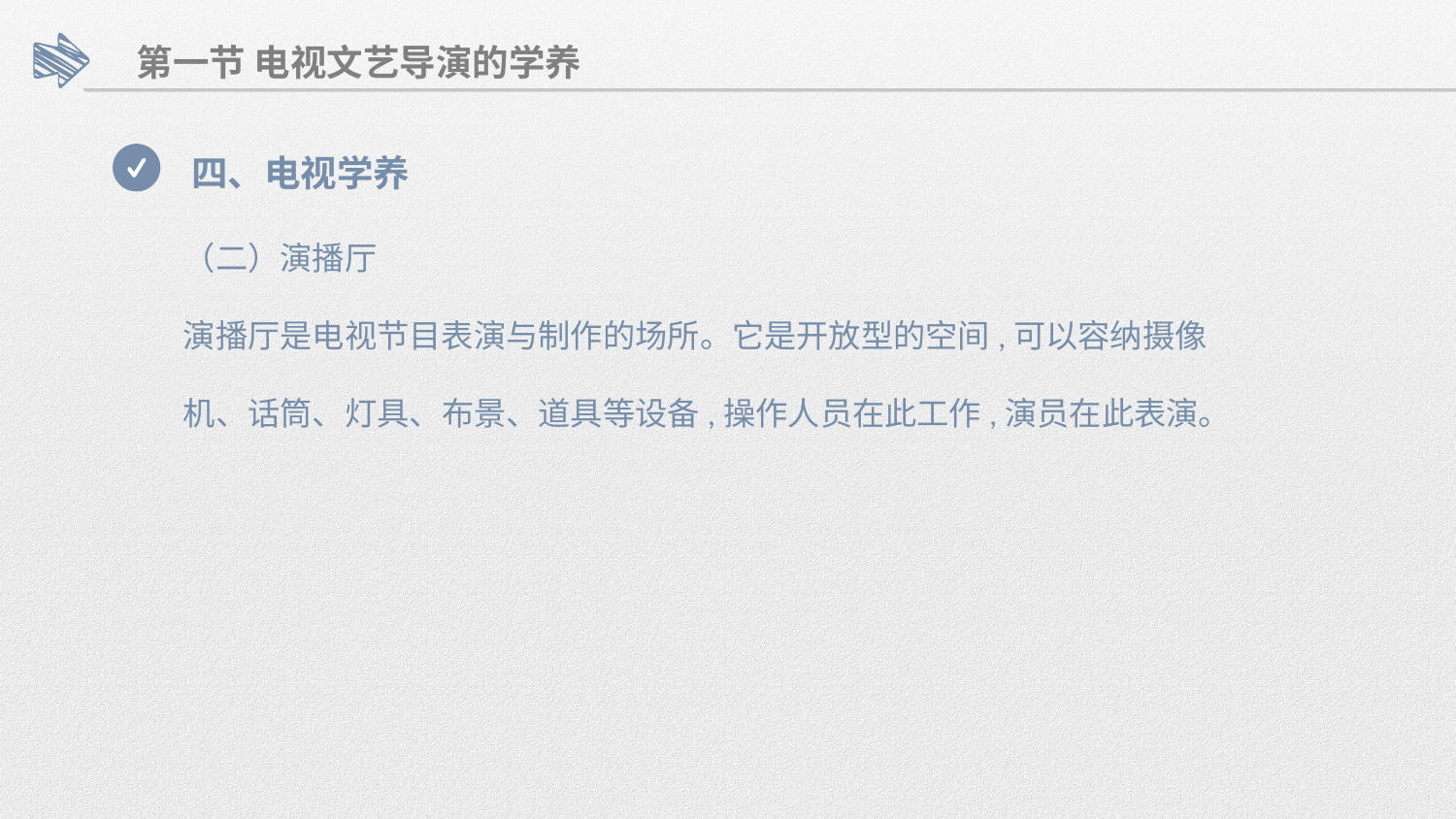

第一节 电视文艺导演的学养
四、电视学养

（二）演播厅
演播厅是电视节目表演与制作的场所。它是开放型的空间,可以容纳摄像
机、话筒、灯具、布景、道具等设备,操作人员在此工作,演员在此表演。